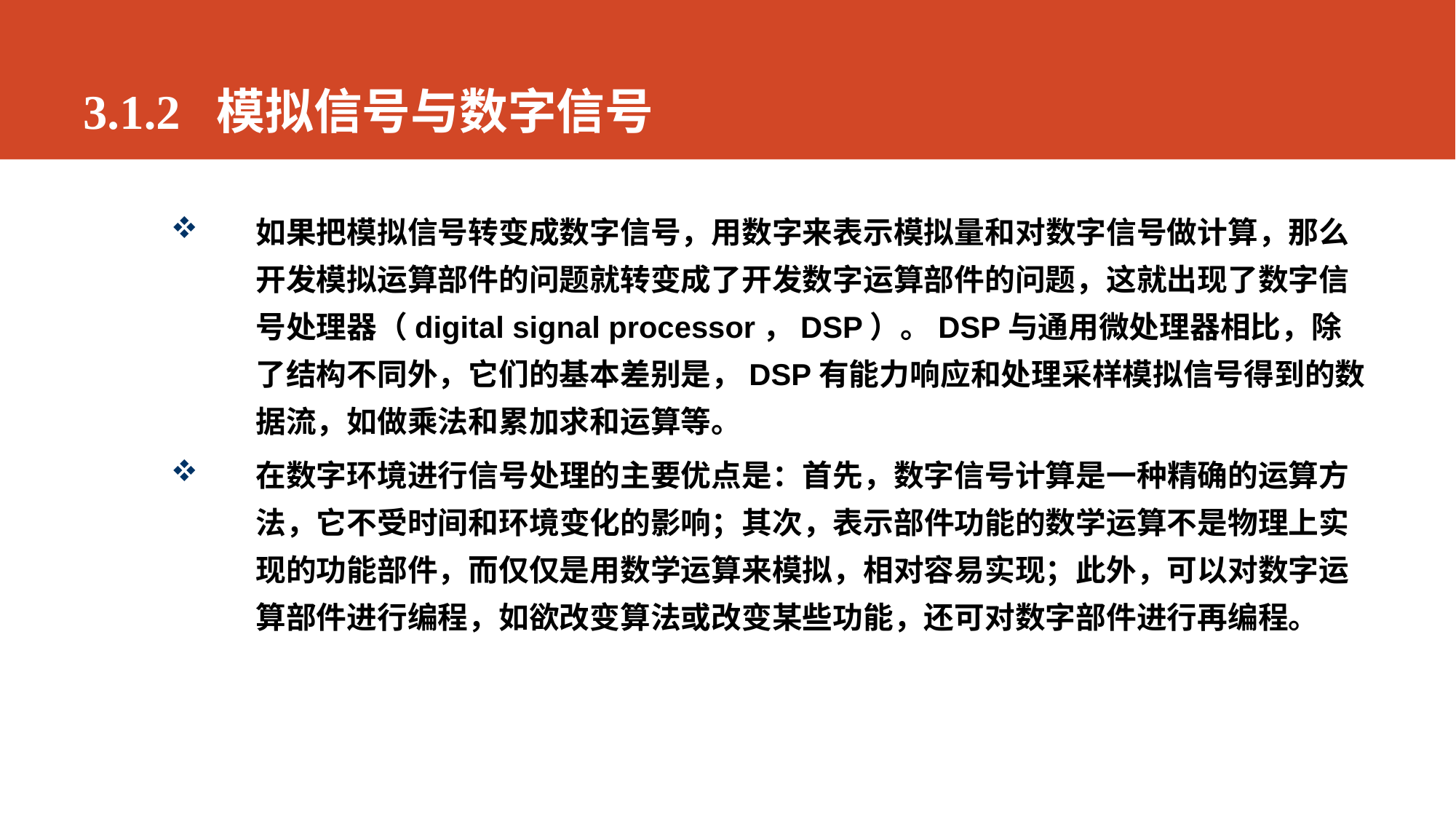

# 3.1.2  模拟信号与数字信号
如果把模拟信号转变成数字信号，用数字来表示模拟量和对数字信号做计算，那么开发模拟运算部件的问题就转变成了开发数字运算部件的问题，这就出现了数字信号处理器（digital signal processor，DSP）。DSP与通用微处理器相比，除了结构不同外，它们的基本差别是，DSP有能力响应和处理采样模拟信号得到的数据流，如做乘法和累加求和运算等。
在数字环境进行信号处理的主要优点是：首先，数字信号计算是一种精确的运算方法，它不受时间和环境变化的影响；其次，表示部件功能的数学运算不是物理上实现的功能部件，而仅仅是用数学运算来模拟，相对容易实现；此外，可以对数字运算部件进行编程，如欲改变算法或改变某些功能，还可对数字部件进行再编程。